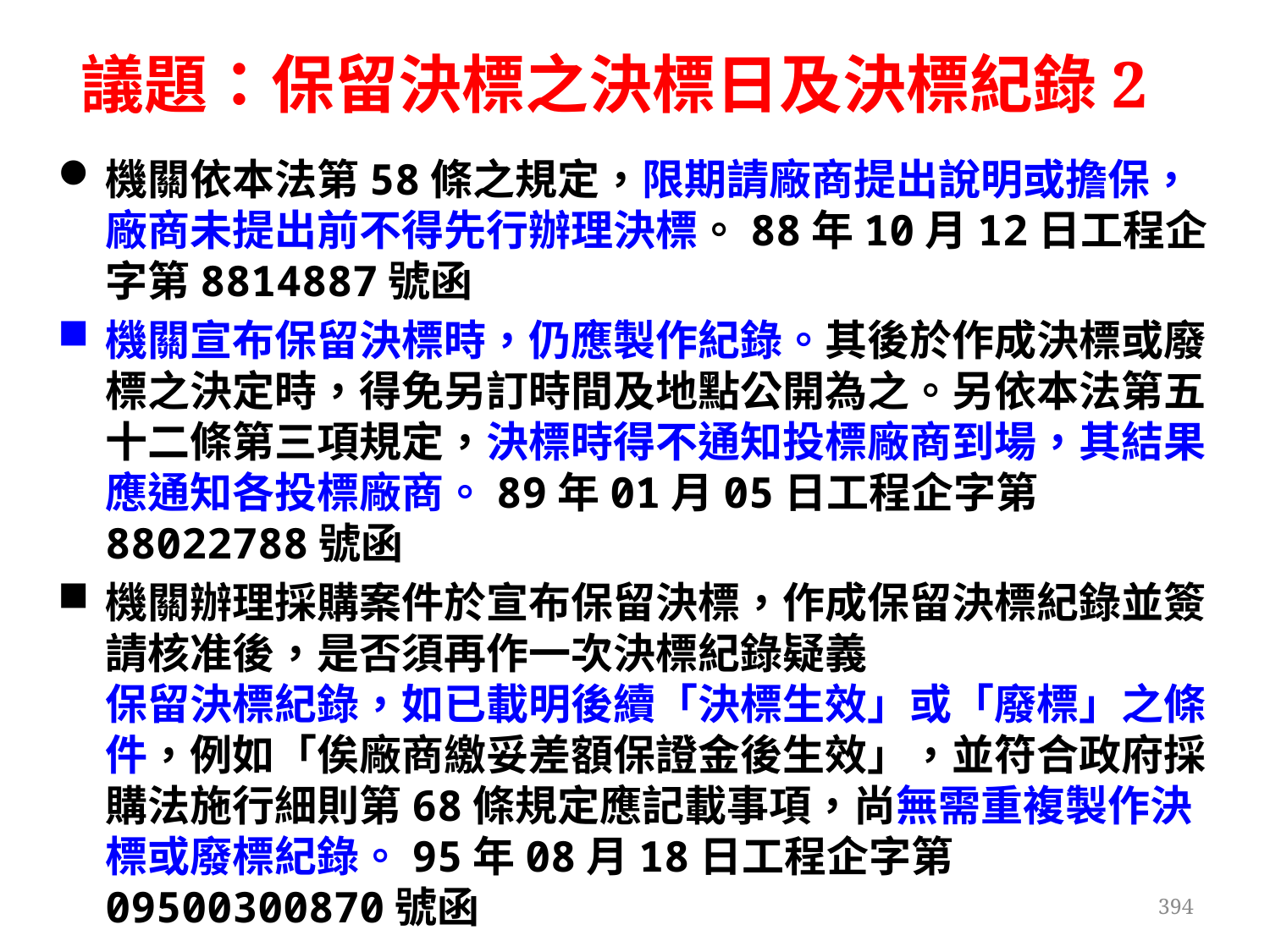

議題：保留決標之決標日及決標紀錄2
機關依本法第58條之規定，限期請廠商提出說明或擔保，廠商未提出前不得先行辦理決標。88年10月12日工程企字第8814887號函
機關宣布保留決標時，仍應製作紀錄。其後於作成決標或廢標之決定時，得免另訂時間及地點公開為之。另依本法第五十二條第三項規定，決標時得不通知投標廠商到場，其結果應通知各投標廠商。89年01月05日工程企字第88022788號函
機關辦理採購案件於宣布保留決標，作成保留決標紀錄並簽請核准後，是否須再作一次決標紀錄疑義
保留決標紀錄，如已載明後續「決標生效」或「廢標」之條件，例如「俟廠商繳妥差額保證金後生效」，並符合政府採購法施行細則第68條規定應記載事項，尚無需重複製作決標或廢標紀錄。95年08月18日工程企字第09500300870號函
394